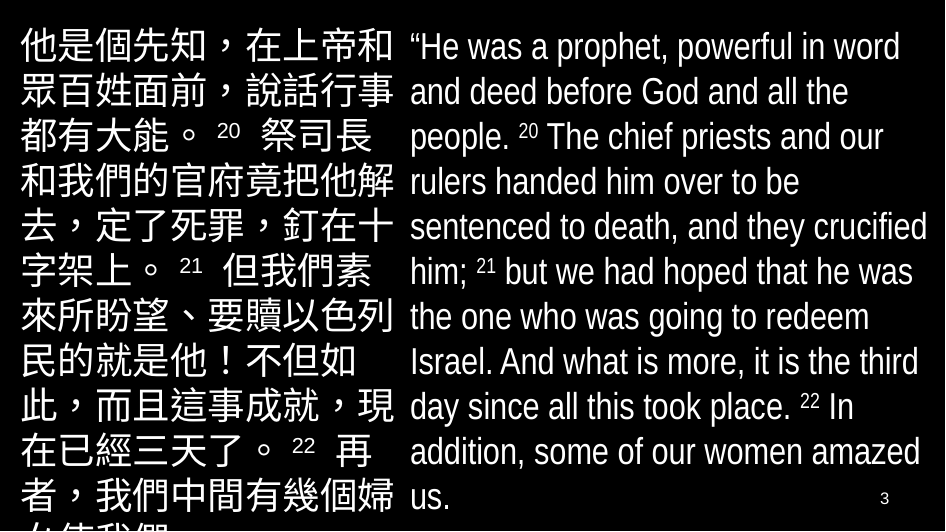

他是個先知，在上帝和眾百姓面前，說話行事都有大能。20 祭司長和我們的官府竟把他解去，定了死罪，釘在十字架上。21 但我們素來所盼望、要贖以色列民的就是他！不但如此，而且這事成就，現在已經三天了。22 再者，我們中間有幾個婦女使我們
“He was a prophet, powerful in word and deed before God and all the people. 20 The chief priests and our rulers handed him over to be sentenced to death, and they crucified him; 21 but we had hoped that he was the one who was going to redeem Israel. And what is more, it is the third day since all this took place. 22 In addition, some of our women amazed us.
3